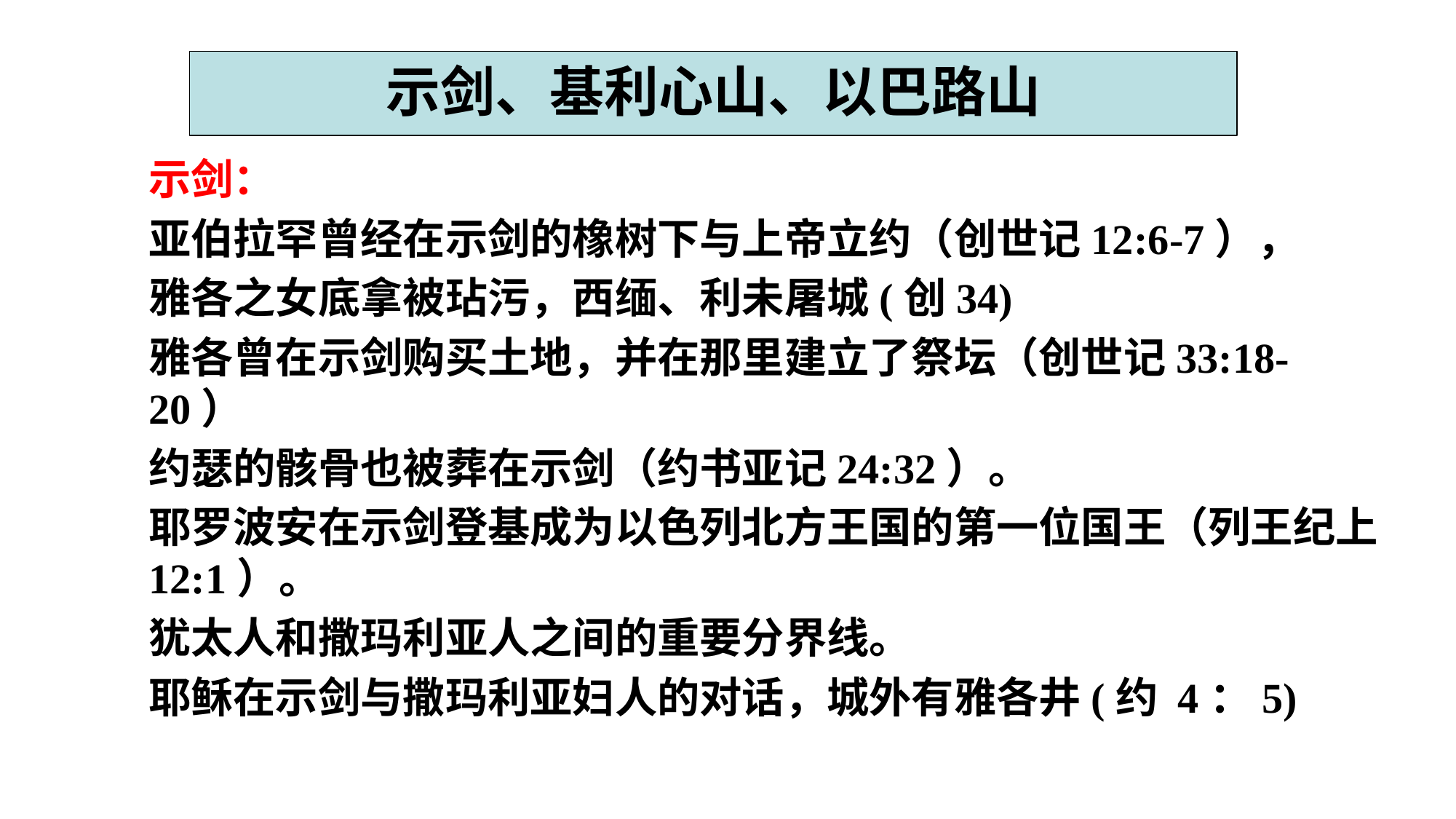

示剑、基利心山、以巴路山
示剑：
亚伯拉罕曾经在示剑的橡树下与上帝立约（创世记12:6-7），
雅各之女底拿被玷污，西缅、利未屠城(创34)
雅各曾在示剑购买土地，并在那里建立了祭坛（创世记33:18-20）
约瑟的骸骨也被葬在示剑（约书亚记24:32）。
耶罗波安在示剑登基成为以色列北方王国的第一位国王（列王纪上12:1）。
犹太人和撒玛利亚人之间的重要分界线。
耶稣在示剑与撒玛利亚妇人的对话，城外有雅各井(约 4：5)